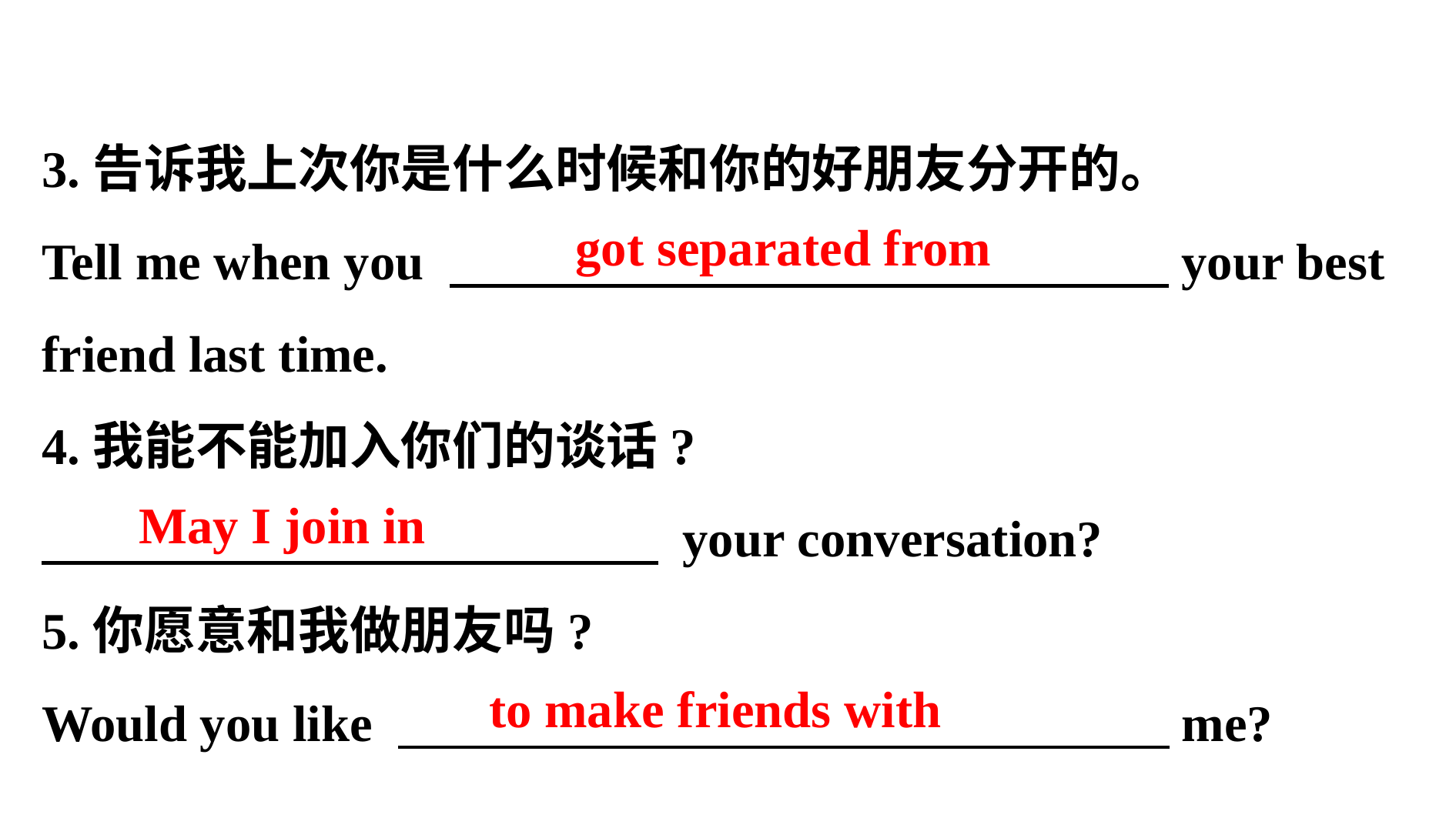

3.告诉我上次你是什么时候和你的好朋友分开的。
Tell me when you 　　　　　　　　　　　　　　your best friend last time.
4.我能不能加入你们的谈话?
　　　　　　　　　　　　 your conversation?
5.你愿意和我做朋友吗?
Would you like 　　　　　　　　　　　　　　　me?
got separated from
May I join in
to make friends with